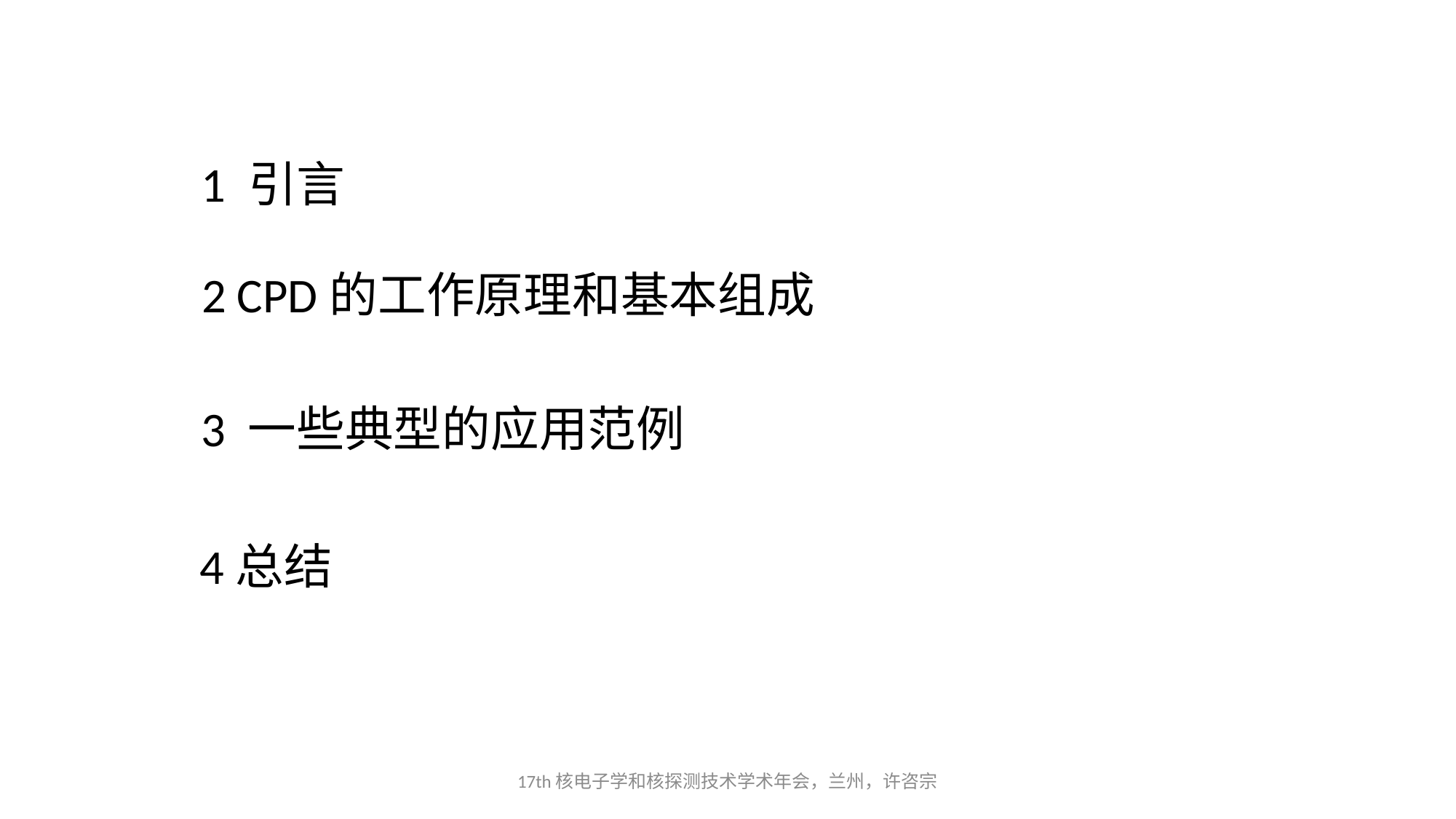

1 引言
2 CPD的工作原理和基本组成
3 一些典型的应用范例
4总结
17th核电子学和核探测技术学术年会，兰州，许咨宗